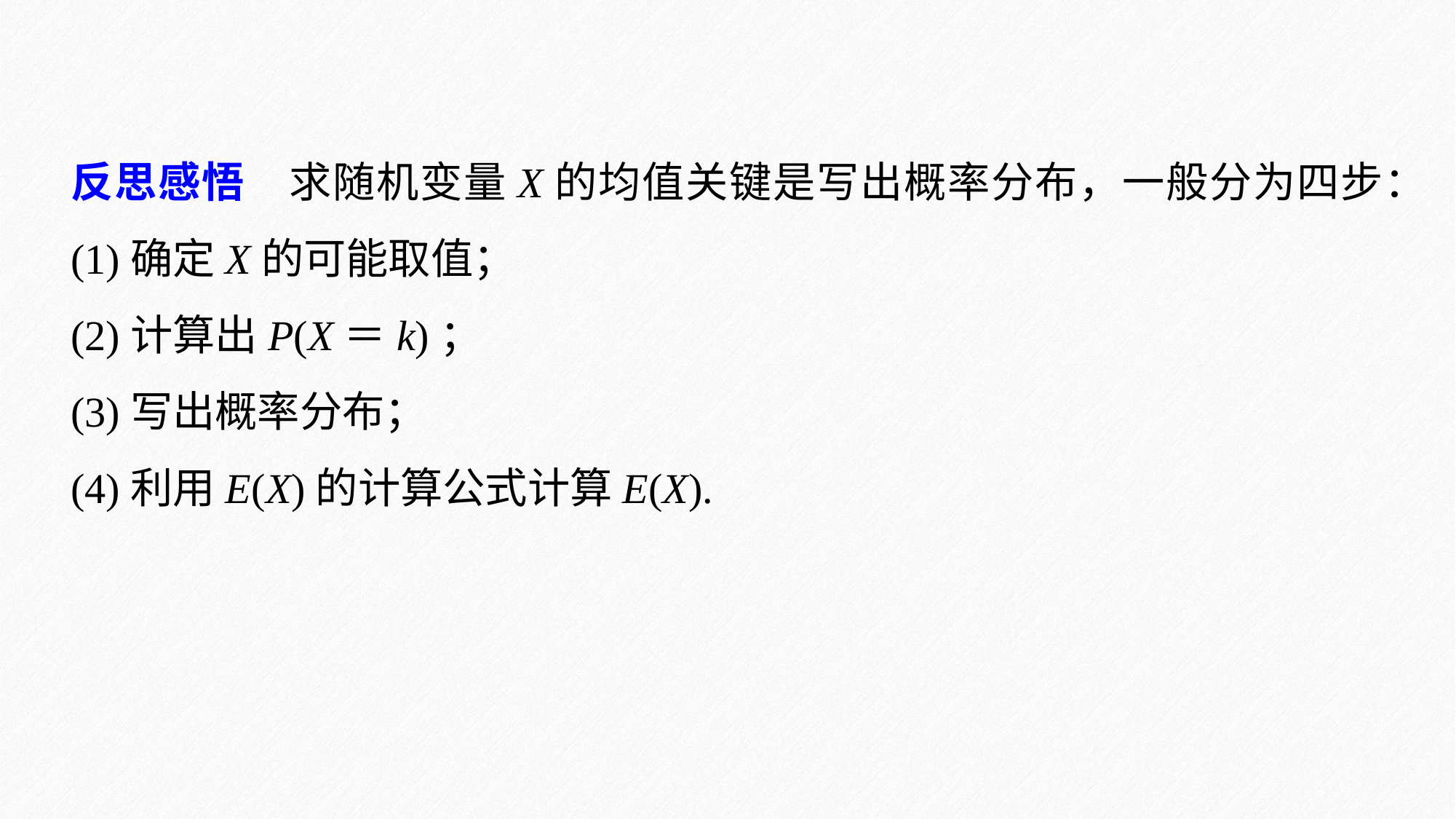

反思感悟　求随机变量X的均值关键是写出概率分布，一般分为四步：
(1)确定X的可能取值；
(2)计算出P(X＝k)；
(3)写出概率分布；
(4)利用E(X)的计算公式计算E(X).